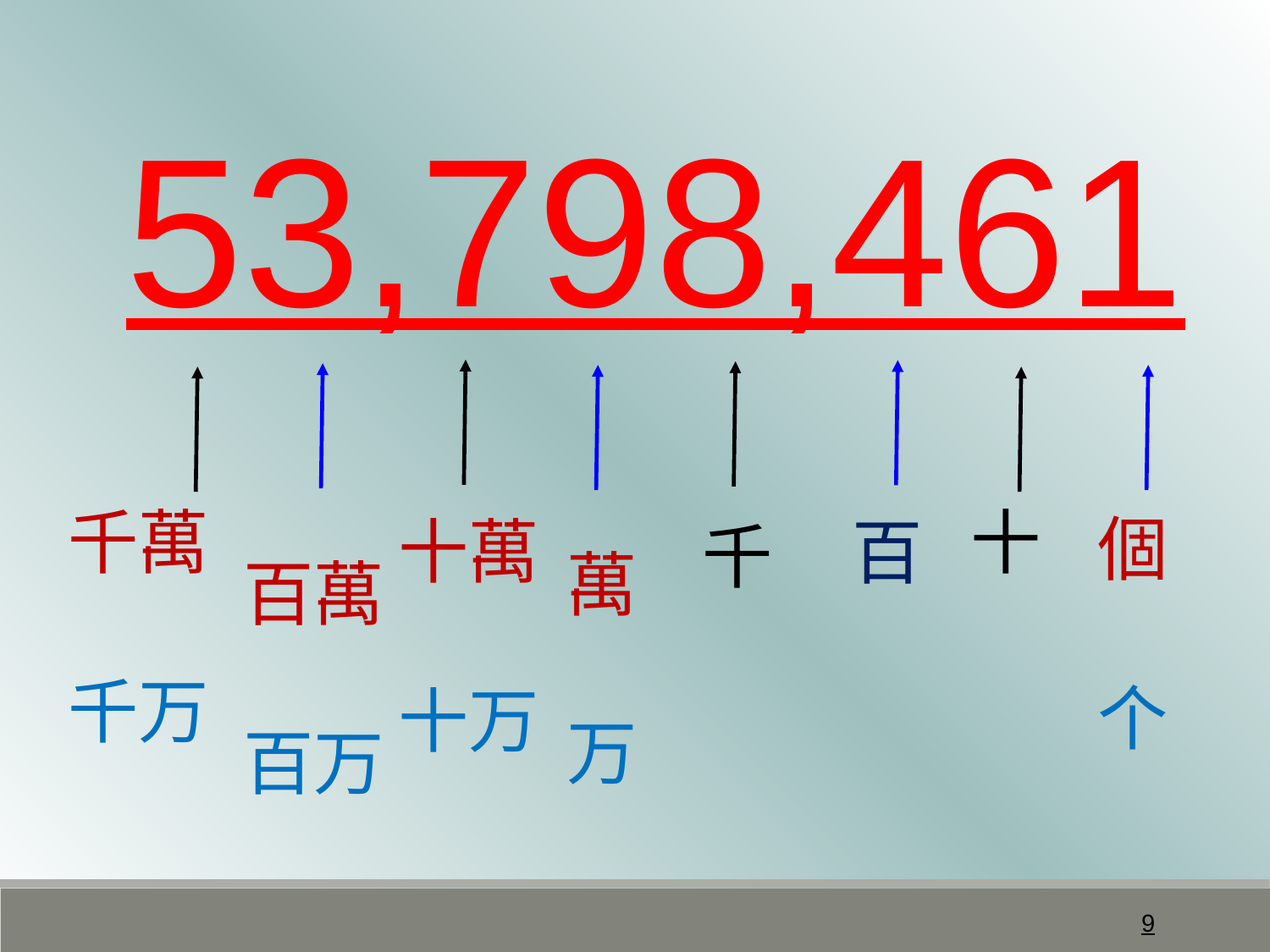

53,798,461

千萬

千万
十

個

个

十萬

十万

百

千

萬

万

百萬

百万

9